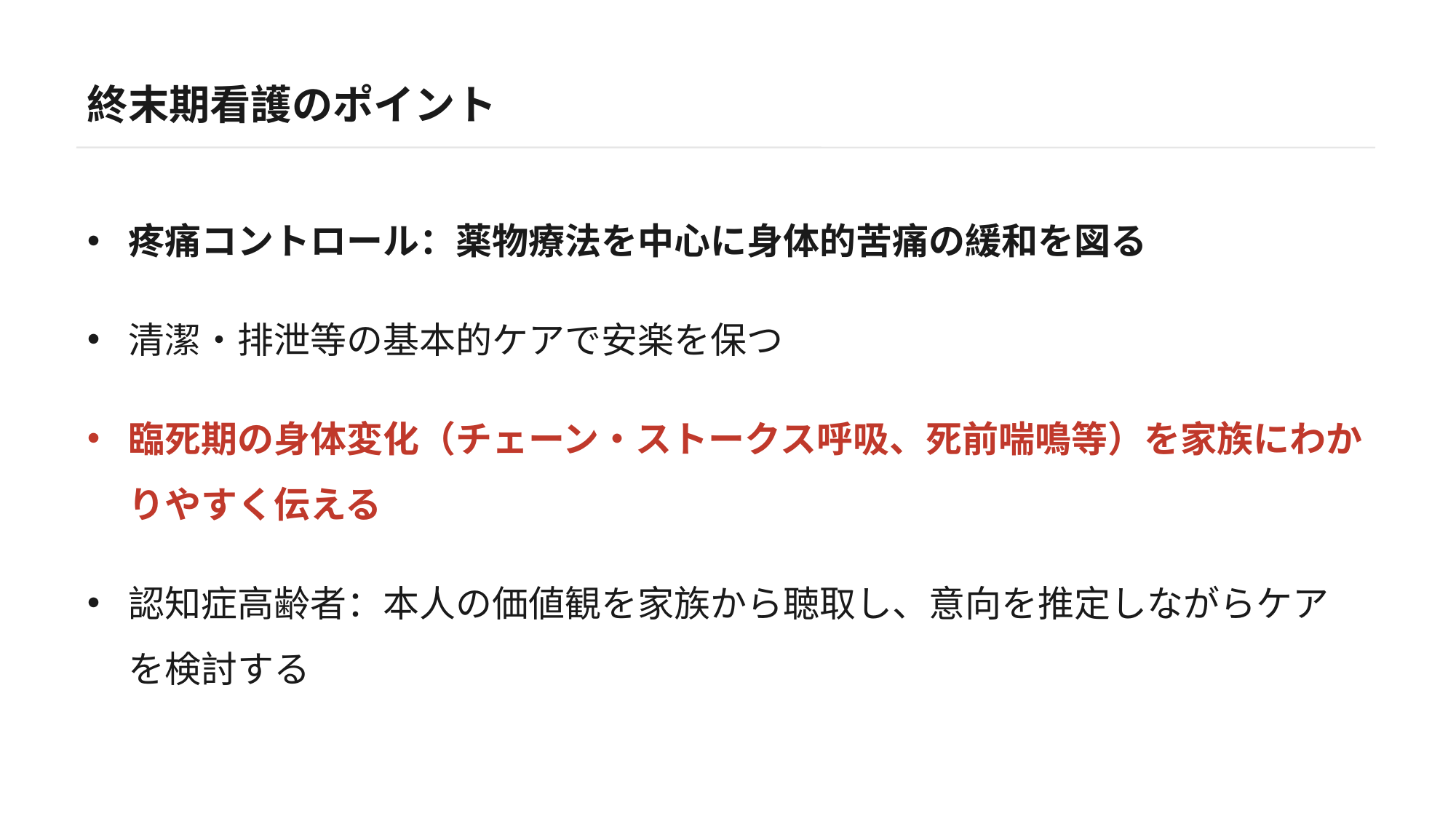

終末期看護のポイント

疼痛コントロール：薬物療法を中心に身体的苦痛の緩和を図る
清潔・排泄等の基本的ケアで安楽を保つ
臨死期の身体変化（チェーン・ストークス呼吸、死前喘鳴等）を家族にわかりやすく伝える
認知症高齢者：本人の価値観を家族から聴取し、意向を推定しながらケアを検討する